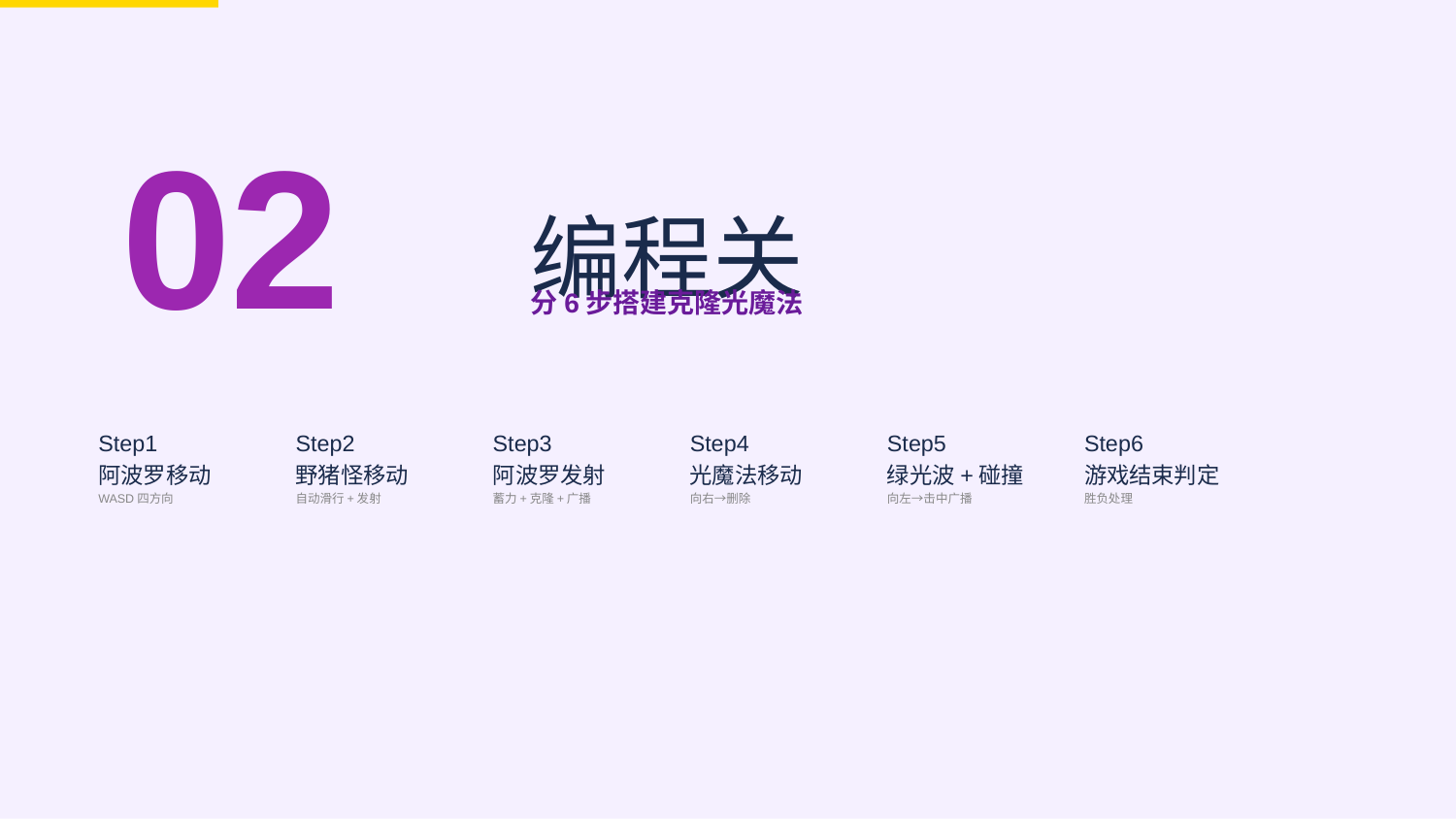

02
编程关
分6步搭建克隆光魔法
Step1
阿波罗移动
WASD四方向
Step2
野猪怪移动
自动滑行+发射
Step3
阿波罗发射
蓄力+克隆+广播
Step4
光魔法移动
向右→删除
Step5
绿光波+碰撞
向左→击中广播
Step6
游戏结束判定
胜负处理